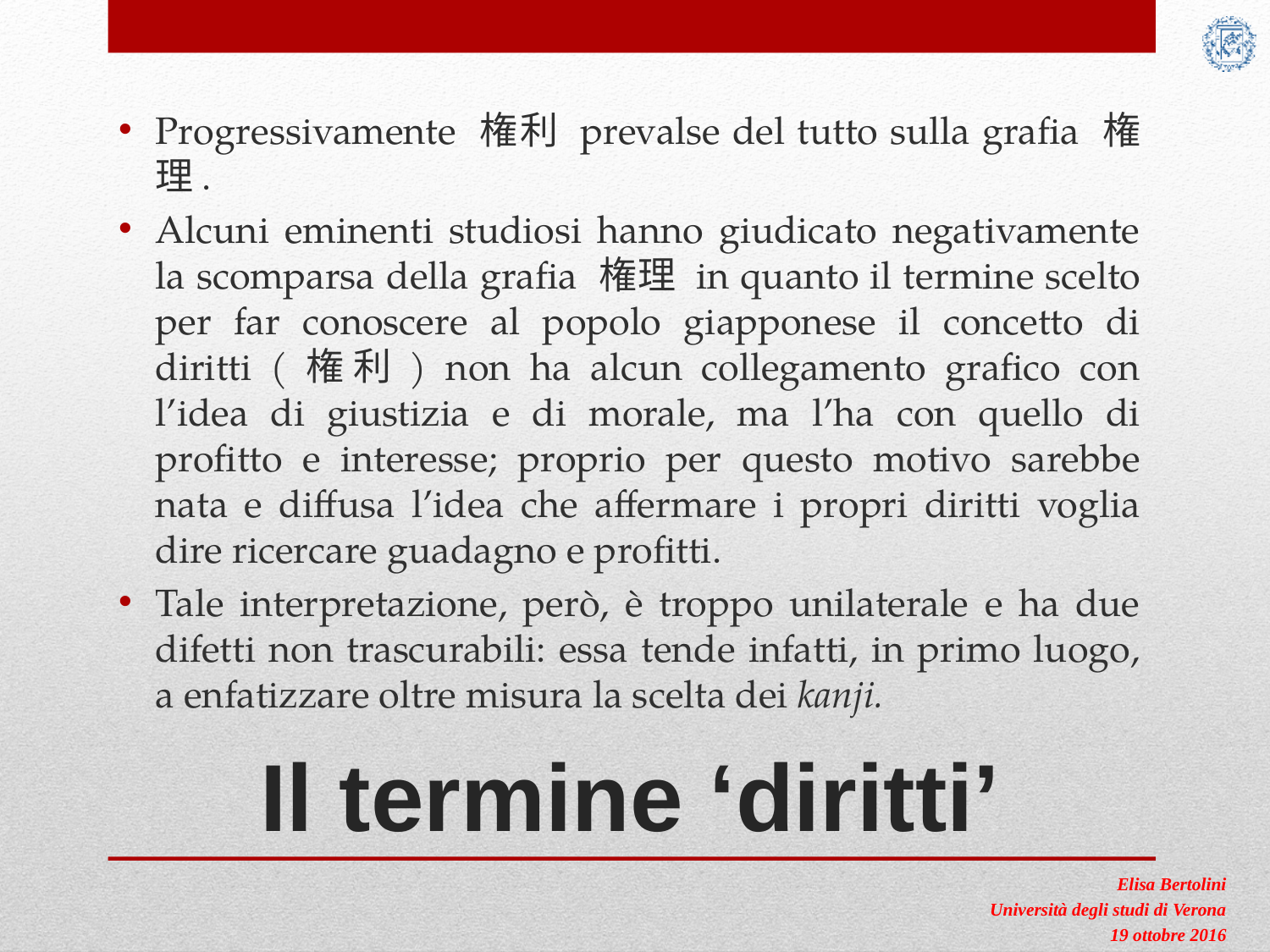

Progressivamente 権利 prevalse del tutto sulla grafia 権理.
Alcuni eminenti studiosi hanno giudicato negativamente la scomparsa della grafia 権理 in quanto il termine scelto per far conoscere al popolo giapponese il concetto di diritti (権利) non ha alcun collegamento grafico con l’idea di giustizia e di morale, ma l’ha con quello di profitto e interesse; proprio per questo motivo sarebbe nata e diffusa l’idea che affermare i propri diritti voglia dire ricercare guadagno e profitti.
Tale interpretazione, però, è troppo unilaterale e ha due difetti non trascurabili: essa tende infatti, in primo luogo, a enfatizzare oltre misura la scelta dei kanji.
# Il termine ‘diritti’